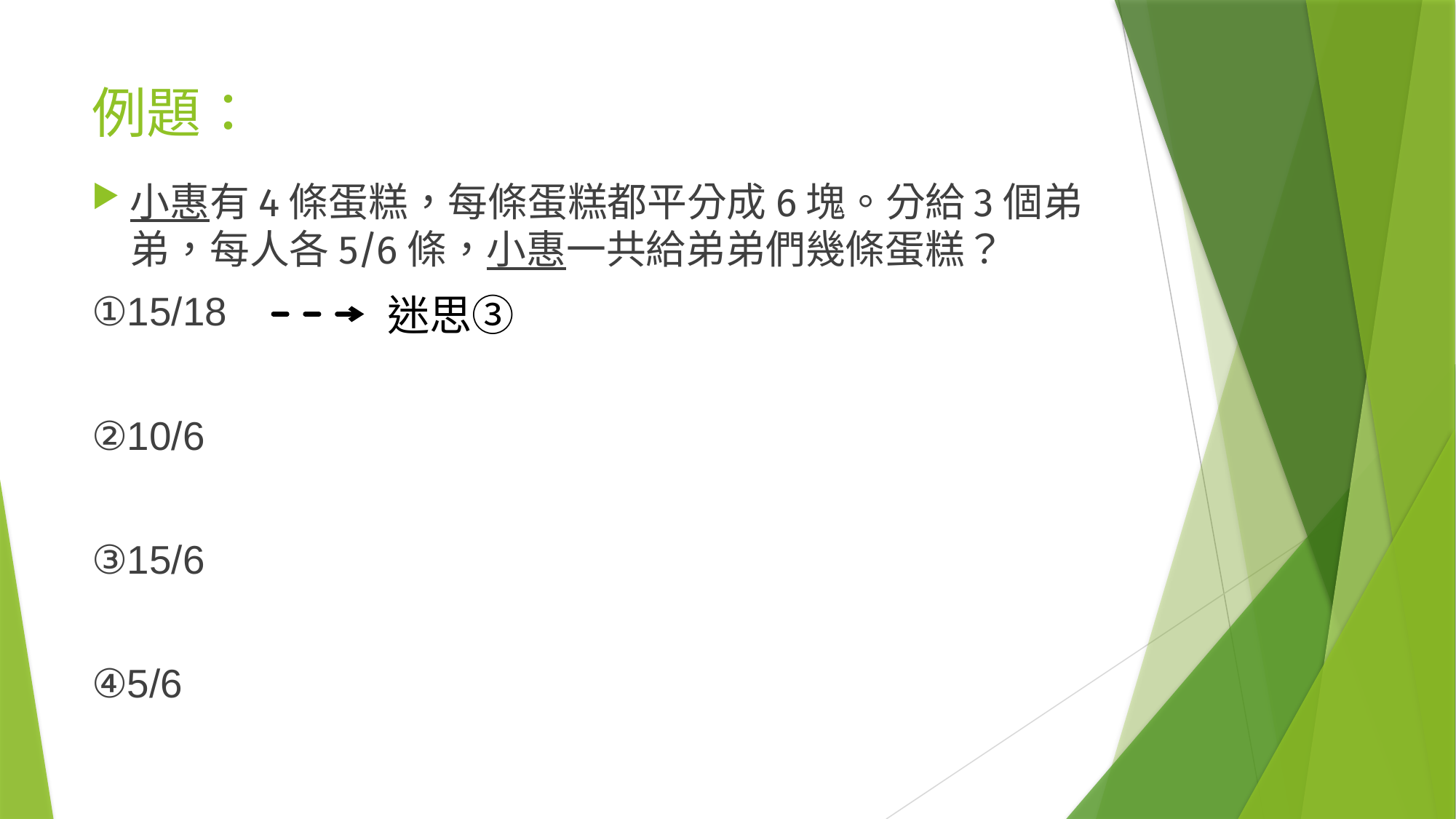

# 例題：
小惠有4條蛋糕，每條蛋糕都平分成6塊。分給3個弟弟，每人各5/6條，小惠一共給弟弟們幾條蛋糕？
①15/18

②10/6

③15/6

④5/6

迷思③